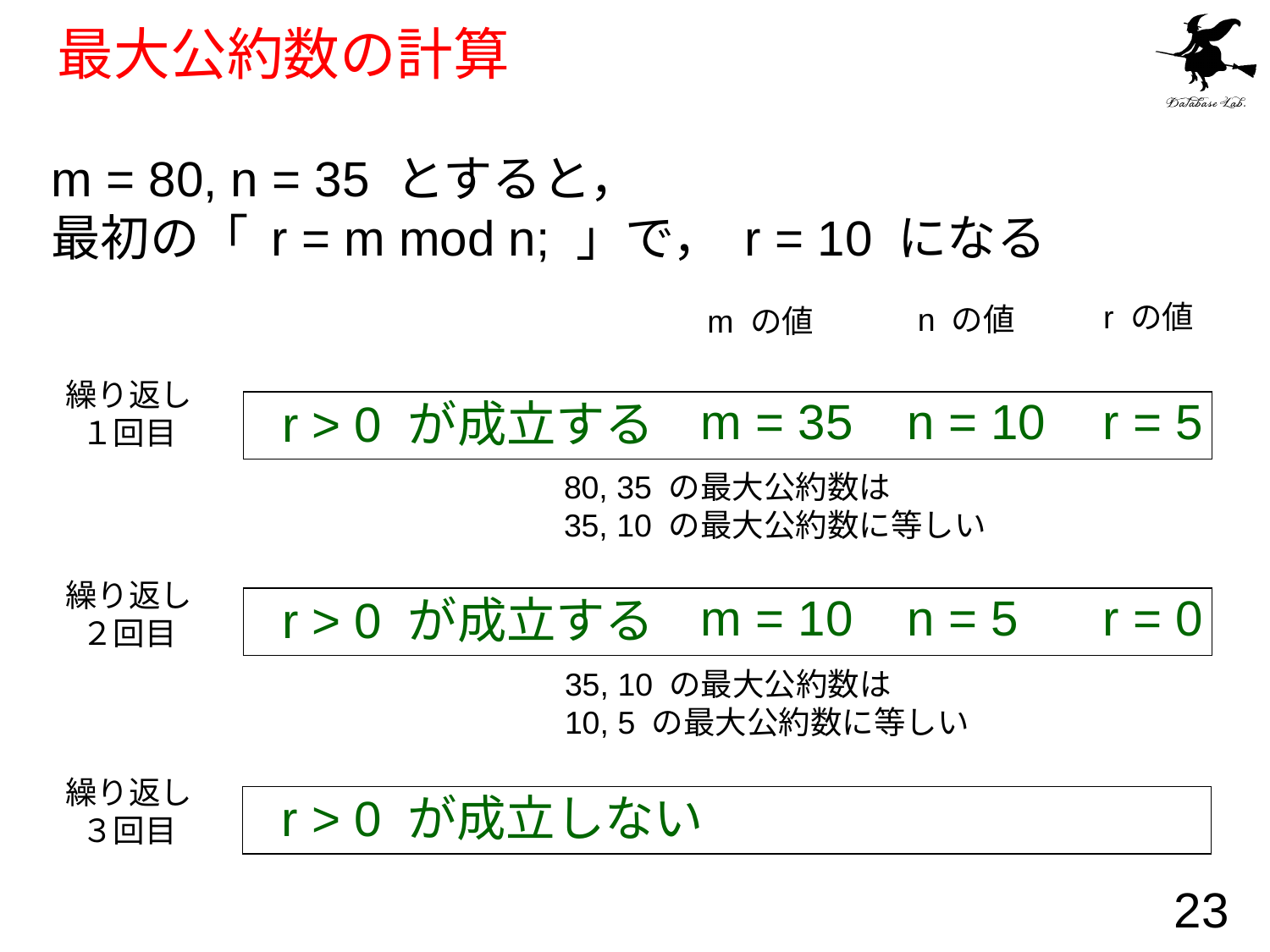

# 最大公約数の計算
m = 80, n = 35 とすると，
最初の「 r = m mod n; 」で， r = 10 になる
r の値
n の値
m の値
繰り返し
１回目
m = 35
n = 10
r = 5
r > 0 が成立する

80, 35 の最大公約数は
35, 10 の最大公約数に等しい
繰り返し
２回目
m = 10
n = 5
r = 0
r > 0 が成立する

35, 10 の最大公約数は
10, 5 の最大公約数に等しい
繰り返し
３回目
r > 0 が成立しない

23